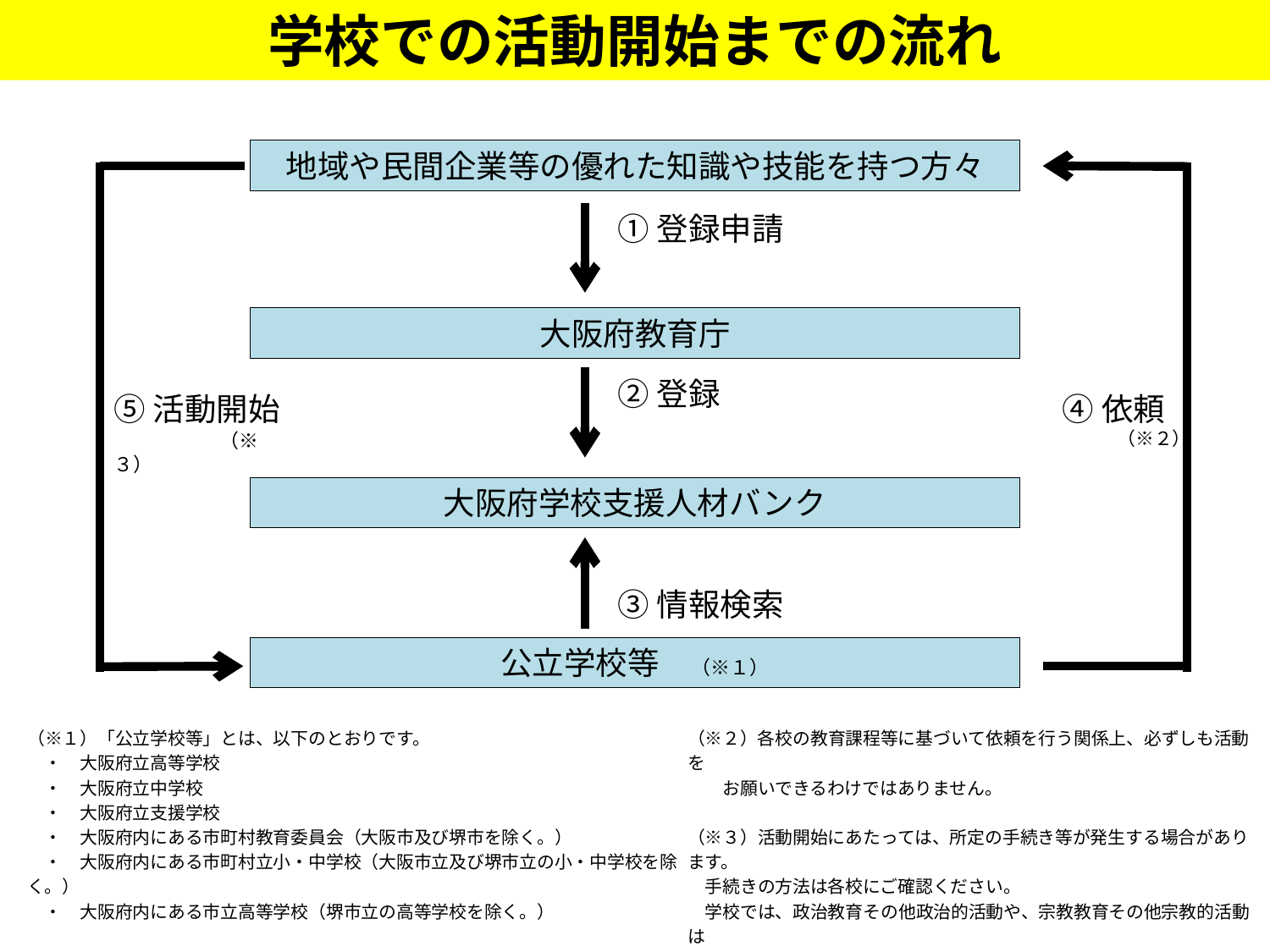

学校での活動開始までの流れ
地域や民間企業等の優れた知識や技能を持つ方々
①登録申請
②登録
③情報検索
大阪府教育庁
⑤活動開始
　　　　　（※３）
④依頼
　　　（※２）
大阪府学校支援人材バンク
公立学校等　（※１）
（※１）「公立学校等」とは、以下のとおりです。
　・　大阪府立高等学校
　・　大阪府立中学校
　・　大阪府立支援学校
　・　大阪府内にある市町村教育委員会（大阪市及び堺市を除く。）
　・　大阪府内にある市町村立小・中学校（大阪市立及び堺市立の小・中学校を除く。）
　・　大阪府内にある市立高等学校（堺市立の高等学校を除く。）
（※２）各校の教育課程等に基づいて依頼を行う関係上、必ずしも活動を
　　お願いできるわけではありません。

（※３）活動開始にあたっては、所定の手続き等が発生する場合があります。
　手続きの方法は各校にご確認ください。
　学校では、政治教育その他政治的活動や、宗教教育その他宗教的活動は
　できません。また、公立学校の教育活動にふさわしくない行為をすること
　はできません。